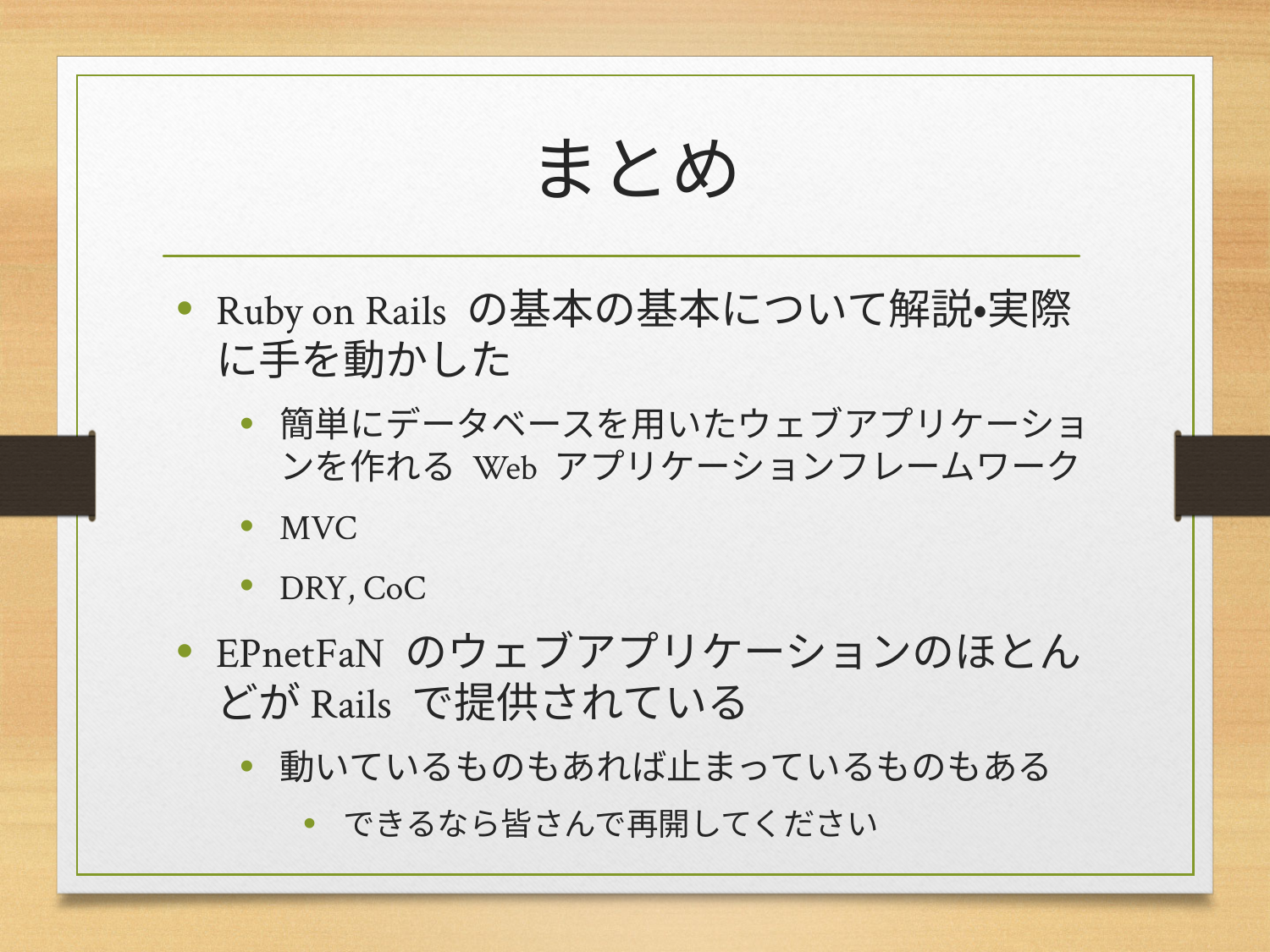

# まとめ
Ruby on Rails の基本の基本について解説・実際に手を動かした
簡単にデータベースを用いたウェブアプリケーションを作れる Web アプリケーションフレームワーク
MVC
DRY, CoC
EPnetFaN のウェブアプリケーションのほとんどがRails で提供されている
動いているものもあれば止まっているものもある
できるなら皆さんで再開してください